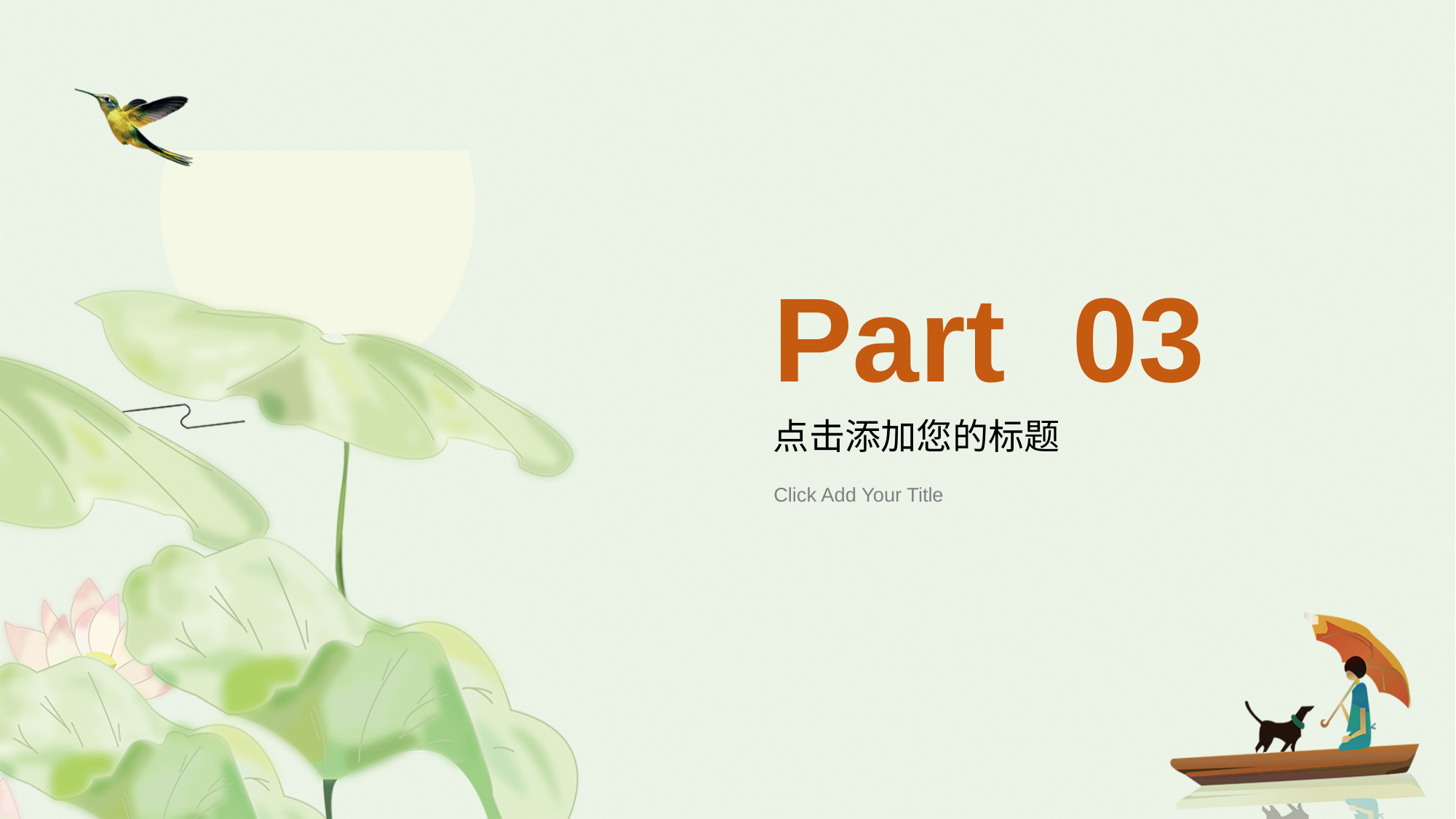

Part  03
点击添加您的标题
Click Add Your Title